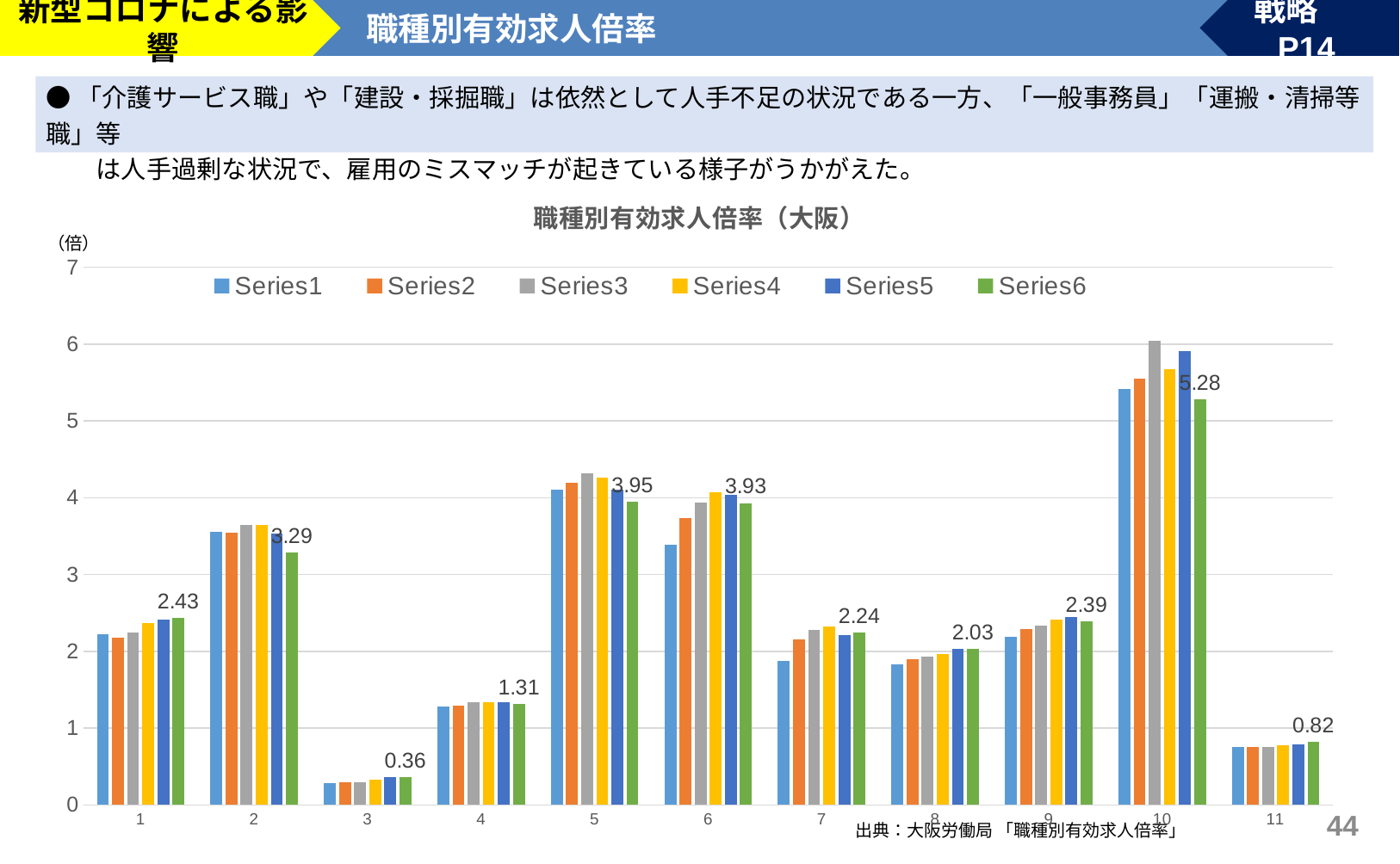

新型コロナによる影響
職種別有効求人倍率
戦略　P14
●「介護サービス職」や「建設・採掘職」は依然として人手不足の状況である一方、「一般事務員」「運搬・清掃等職」等
　　は人手過剰な状況で、雇用のミスマッチが起きている様子がうかがえた。

### Chart: 職種別有効求人倍率（大阪）

| Category |  |  |  |  |  |  |
|---|---|---|---|---|---|---|
（倍）
44
出典：大阪労働局 「職種別有効求人倍率」